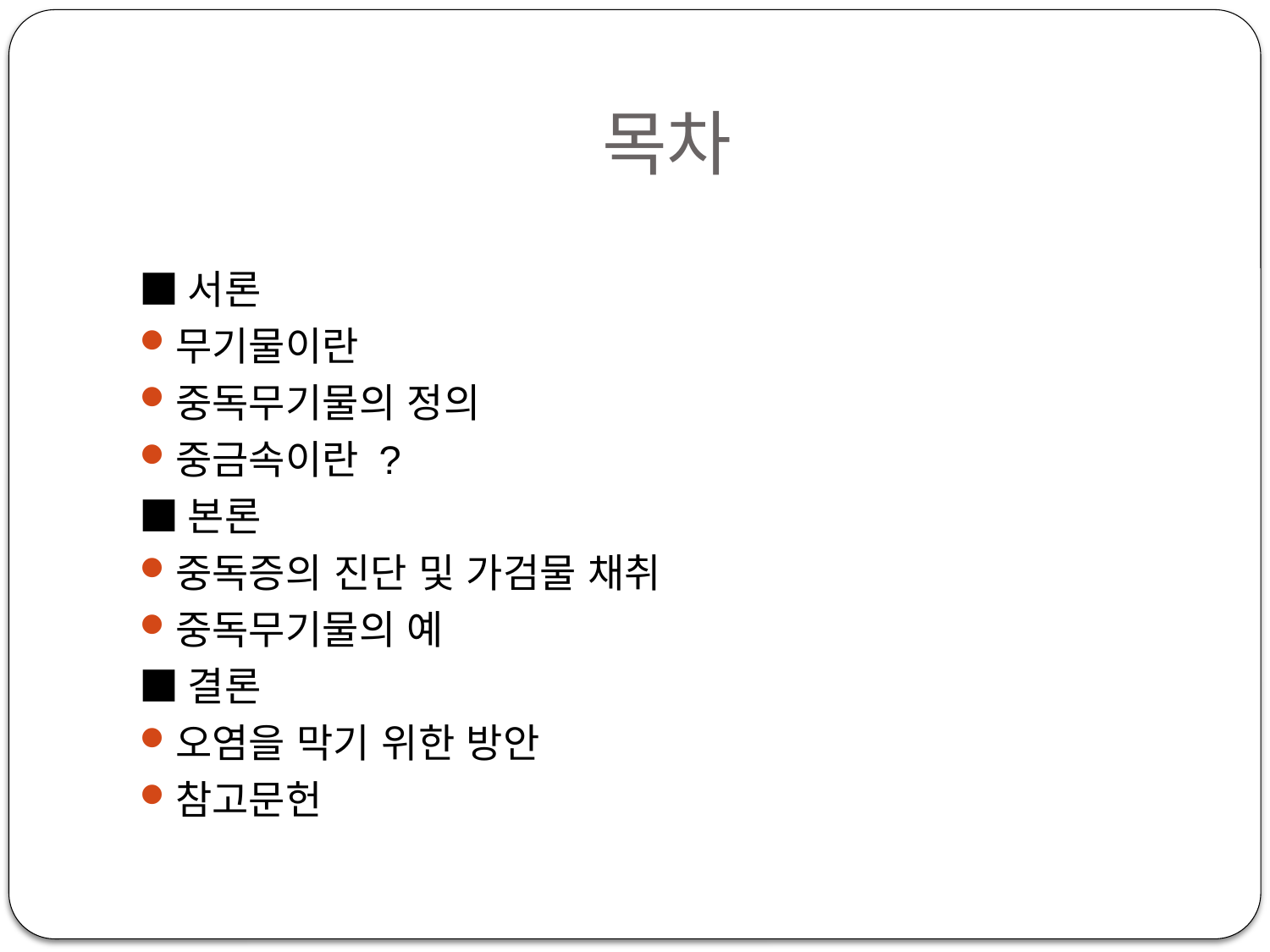

# 목차

■서론
무기물이란
중독무기물의 정의
중금속이란 ?
■본론
중독증의 진단 및 가검물 채취
중독무기물의 예
■결론
오염을 막기 위한 방안
참고문헌